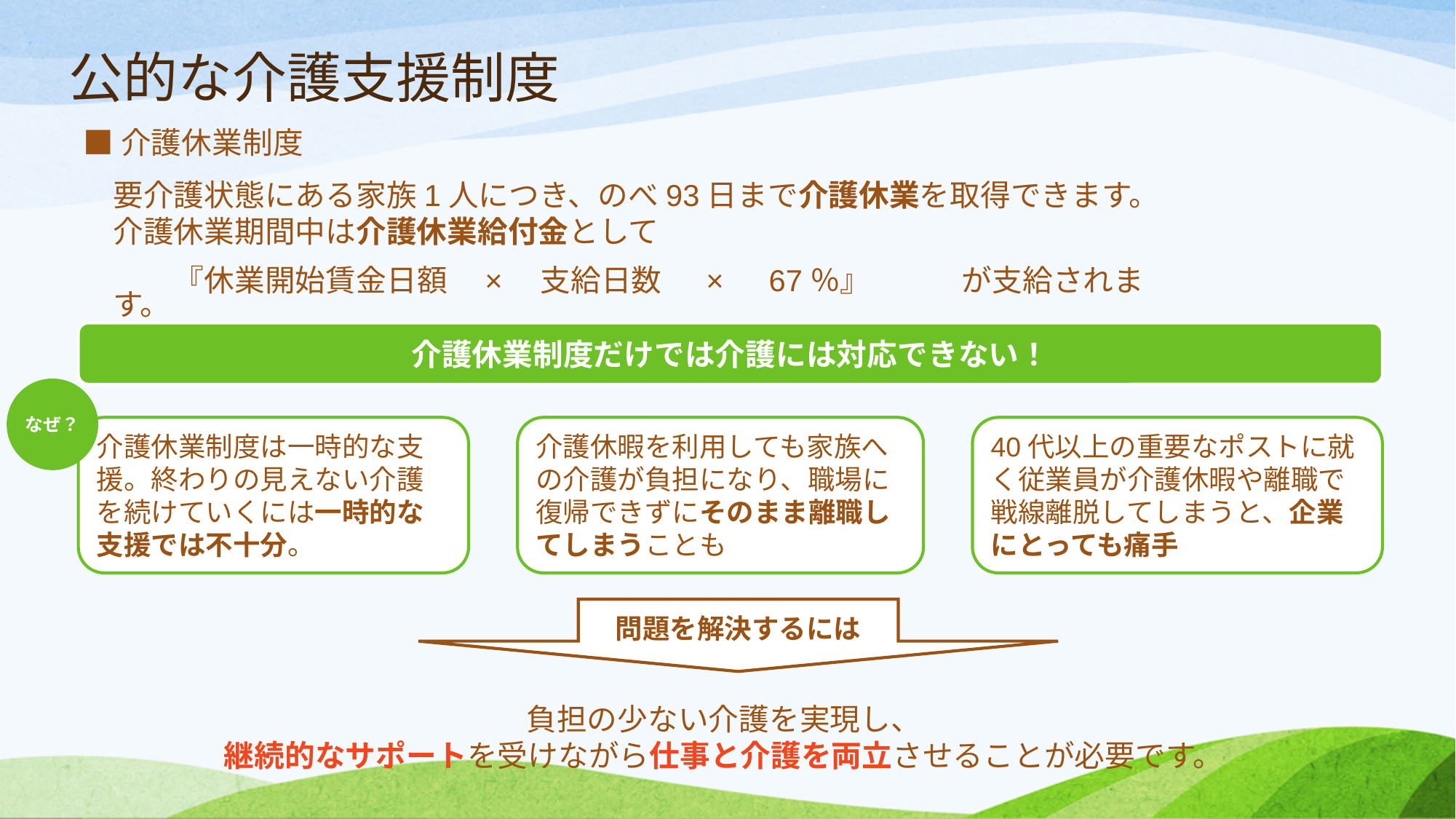

公的な介護支援制度
■介護休業制度
要介護状態にある家族1人につき、のべ93日まで介護休業を取得できます。
介護休業期間中は介護休業給付金として

　　『休業開始賃金日額　×　支給日数 　×　67％』　　　が支給されます。

問題を解決するには
介護休業制度だけでは介護には対応できない！
なぜ？
介護休業制度は一時的な支援。終わりの見えない介護を続けていくには一時的な支援では不十分。
介護休暇を利用しても家族への介護が負担になり、職場に復帰できずにそのまま離職してしまうことも
40代以上の重要なポストに就く従業員が介護休暇や離職で戦線離脱してしまうと、企業にとっても痛手
負担の少ない介護を実現し、
継続的なサポートを受けながら仕事と介護を両立させることが必要です。